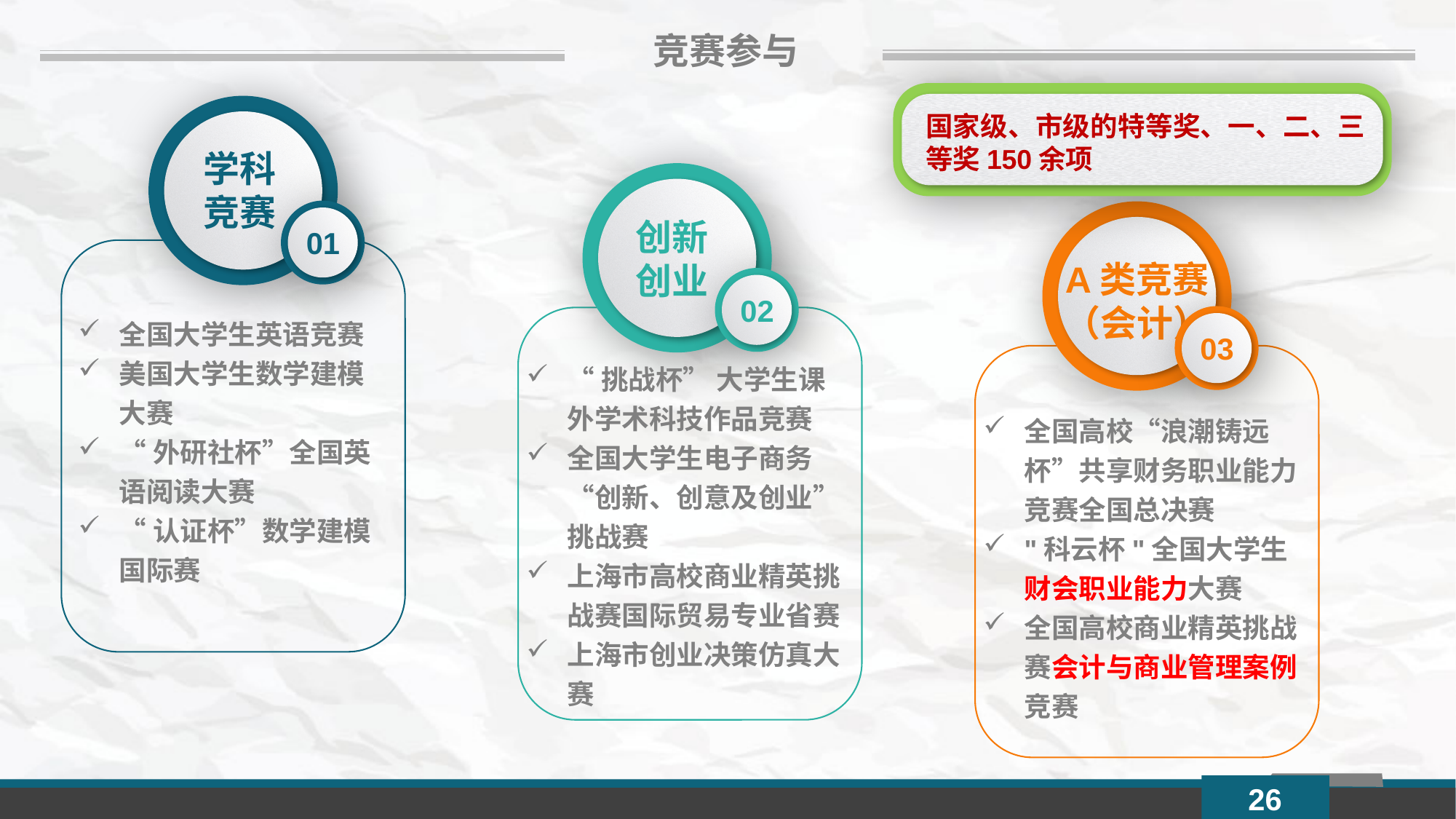

竞赛参与

国家级、市级的特等奖、一、二、三等奖150余项
学科竞赛

01

创新创业

A类竞赛
（会计）

02

03
全国大学生英语竞赛
美国大学生数学建模大赛
“外研社杯”全国英语阅读大赛
“认证杯”数学建模国际赛

“挑战杯” 大学生课外学术科技作品竞赛
全国大学生电子商务“创新、创意及创业”挑战赛
上海市高校商业精英挑战赛国际贸易专业省赛
上海市创业决策仿真大赛
全国高校“浪潮铸远杯”共享财务职业能力竞赛全国总决赛
"科云杯"全国大学生 财会职业能力大赛
全国高校商业精英挑战赛会计与商业管理案例竞赛

26